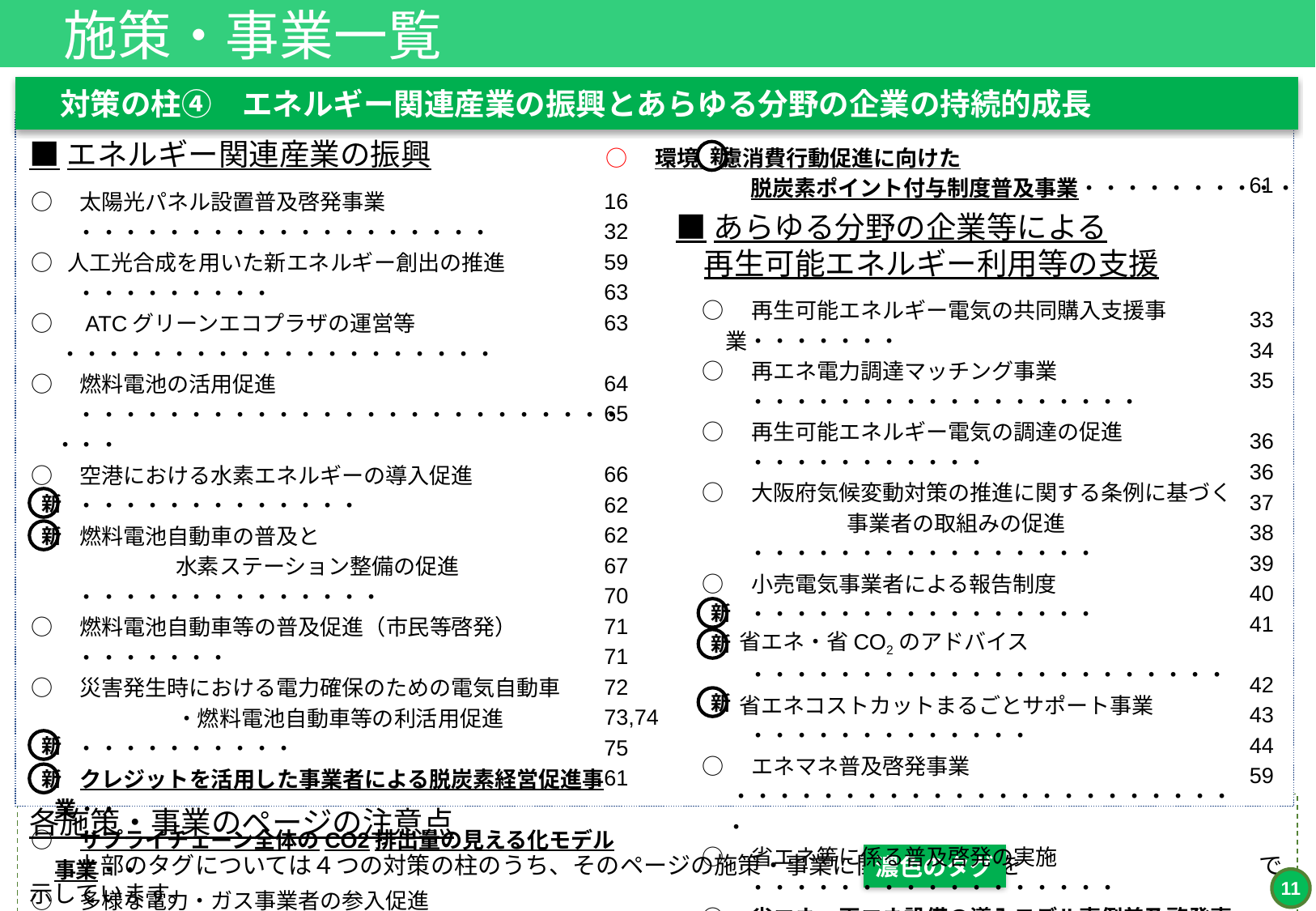

施策・事業一覧
　対策の柱④　エネルギー関連産業の振興とあらゆる分野の企業の持続的成長
○　「H2Osakaビジョン2022」に基づく取組の推進　　・・・・・・・・
○　万博を契機とした環境・エネルギー先進技術普及事業　・・・
■エネルギー関連産業の振興
○　環境配慮消費行動促進に向けた
		脱炭素ポイント付与制度普及事業・・・・・・・・・・

61
新
16
32
59
63
63

64
65

66
62
62
67
70
71
71
72
73,74
75
61
○　太陽光パネル設置普及啓発事業　　・・・・・・・・・・・・・・・・・・・
○  人工光合成を用いた新エネルギー創出の推進　　・・・・・・・・・
○　ATCグリーンエコプラザの運営等　　 ・・・・・・・・・・・・・・・・・・・・
○　燃料電池の活用促進　　・・・・・・・・・・・・・・・・・・・・・・・・・・・・
○　空港における水素エネルギーの導入促進　　・・・・・・・・・・・・・
○　燃料電池自動車の普及と
	水素ステーション整備の促進　　　・・・・・・・・・・・・・・
○　燃料電池自動車等の普及促進（市民等啓発）　・・・・・・・
○　災害発生時における電力確保のための電気自動車
		・燃料電池自動車等の利活用促進　・・・・・・・・・・
○　クレジットを活用した事業者による脱炭素経営促進事業・・
○　サプライチェーン全体のCO2排出量の見える化モデル事業・・
○　多様な電力・ガス事業者の参入促進　・・・・・・・・・・・・・・・・・
○　中小企業スマートエネルギービジネス拡大事業　　・・・・・・・・・
○  革新的な新エネルギー事業の創出・普及促進　　・・・・・・・・・
○　カーボンニュートラル技術開発・実証事業　・・・・・・・・・・・・・
○　カーボンニュートラル等新技術ビジネス創出支援事業・・・・・
○　「H2Osakaビジョン2022」に基づく取組の推進　　・・・・・・・・
○　万博を契機とした環境・エネルギー先進技術普及事業　・・・
○  脱炭素経営宣言促進事業・・・・ ・・・・・・・・・・・・・・・・・・・・・
■あらゆる分野の企業等による
   再生可能エネルギー利用等の支援
○　再生可能エネルギー電気の共同購入支援事業・・・・・・・
○　再エネ電力調達マッチング事業　　・・・・・・・・・・・・・・・・・・
○　再生可能エネルギー電気の調達の促進　　・・・・・・・・・・・
○　大阪府気候変動対策の推進に関する条例に基づく
		事業者の取組みの促進　　・・・・・・・・・・・・・・・・
○　小売電気事業者による報告制度　　・・・・・・・・・・・・・・・・
○  省エネ・省CO2のアドバイス　　・・・・・・・・・・・・・・・・・・・・・・
○  省エネコストカットまるごとサポート事業　　・・・・・・・・・・・・・
○　エネマネ普及啓発事業    ・・・・・・・・・・・・・・・・・・・・・・・・
○　省エネ等に係る普及啓発の実施　　・・・・・・・・・・・・・・・・・
○　省エネ・再エネ設備の導入モデル事例普及啓発事業・・・
○　中小事業者の対策計画書に基づく省エネ・再エネ設備の
　　　　　　　　　　　　　　導入支援事業・・・・・・・・・・・・・・・・・・
○　中小事業者LED導入促進事業・・・・・・・・・・・・・・・・・・・
○　おおさか気候変動対策 ・・・・・・・・・・・・・・・・・・・・・・・
○　産業創造館における中小企業向け専門家相談　　・・・・・
新
新
新
33
34
35

36
36
37
38
39
40
41

42
43
44
59

新
新
新
新
各施策・事業のページの注意点
　　上部のタグについては４つの対策の柱のうち、そのページの施策・事業に関連するものを　　　　　　　　　　で示しています。
濃色のタグ
11